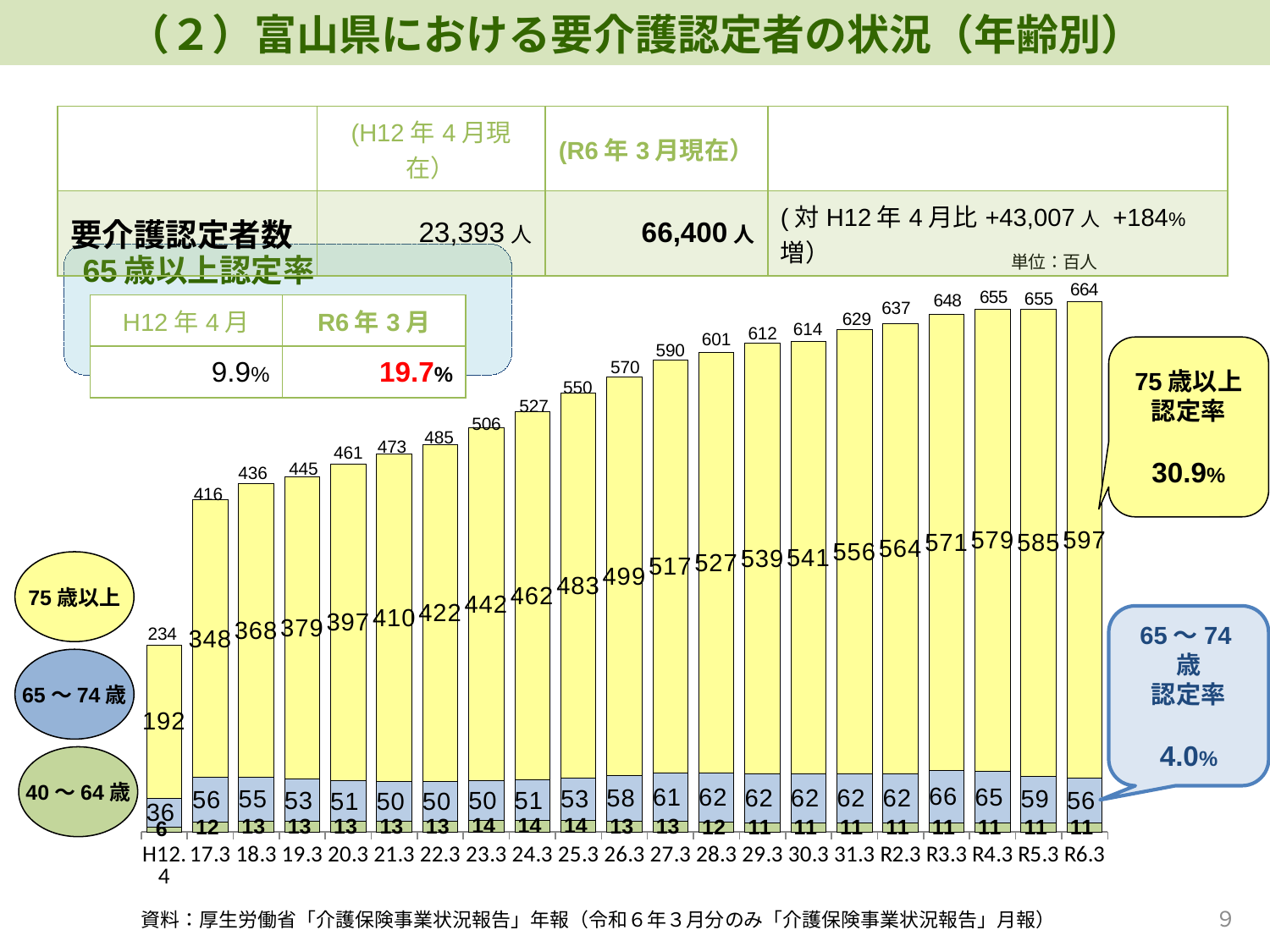

（２）富山県における要介護認定者の状況（年齢別）
|  | (H12年4月現在） | (R6年3月現在） |  |
| --- | --- | --- | --- |
| 要介護認定者数 | 23,393人 | 66,400人 | (対H12年4月比+43,007人 +184%増） |

### Chart

| Category | 40～64歳 | 65～74歳 | 75歳以上 |
|---|---|---|---|
| H12.4 | 6.3 | 35.9 | 192.0 |
| 17.3 | 12.0 | 56.0 | 348.0 |
| 18.3 | 13.0 | 55.0 | 368.0 |
| 19.3 | 13.0 | 53.0 | 379.0 |
| 20.3 | 13.0 | 51.0 | 397.0 |
| 21.3 | 13.0 | 50.0 | 410.0 |
| 22.3 | 13.0 | 50.0 | 422.0 |
| 23.3 | 14.0 | 50.0 | 442.0 |
| 24.3 | 14.0 | 51.0 | 462.0 |
| 25.3 | 14.0 | 53.0 | 483.0 |
| 26.3 | 13.0 | 58.0 | 499.0 |
| 27.3 | 13.0 | 61.0 | 517.0 |
| 28.3 | 12.0 | 62.0 | 527.0 |
| 29.3 | 11.0 | 62.0 | 539.0 |
| 30.3 | 11.0 | 62.0 | 541.0 |
| 31.3 | 11.0 | 62.0 | 556.0 |
| R2.3 | 11.0 | 62.0 | 564.0 |
| R3.3 | 11.0 | 66.0 | 571.0 |
| R4.3 | 11.0 | 65.0 | 579.0 |
| R5.3 | 11.0 | 59.0 | 585.0 |
| R6.3 | 11.0 | 56.0 | 597.0 |
655
637
| H12年4月 | R6年3月 |
| --- | --- |
| 9.9% | 19.7% |
629
614
612
601
590
75歳以上
認定率

30.9%
570
550
527
506
485
473
461
445
436
416
75歳以上
65～74歳
認定率

4.0%
234
65～74歳
40～64歳
９
資料：厚生労働省「介護保険事業状況報告」年報（令和６年３月分のみ「介護保険事業状況報告」月報）